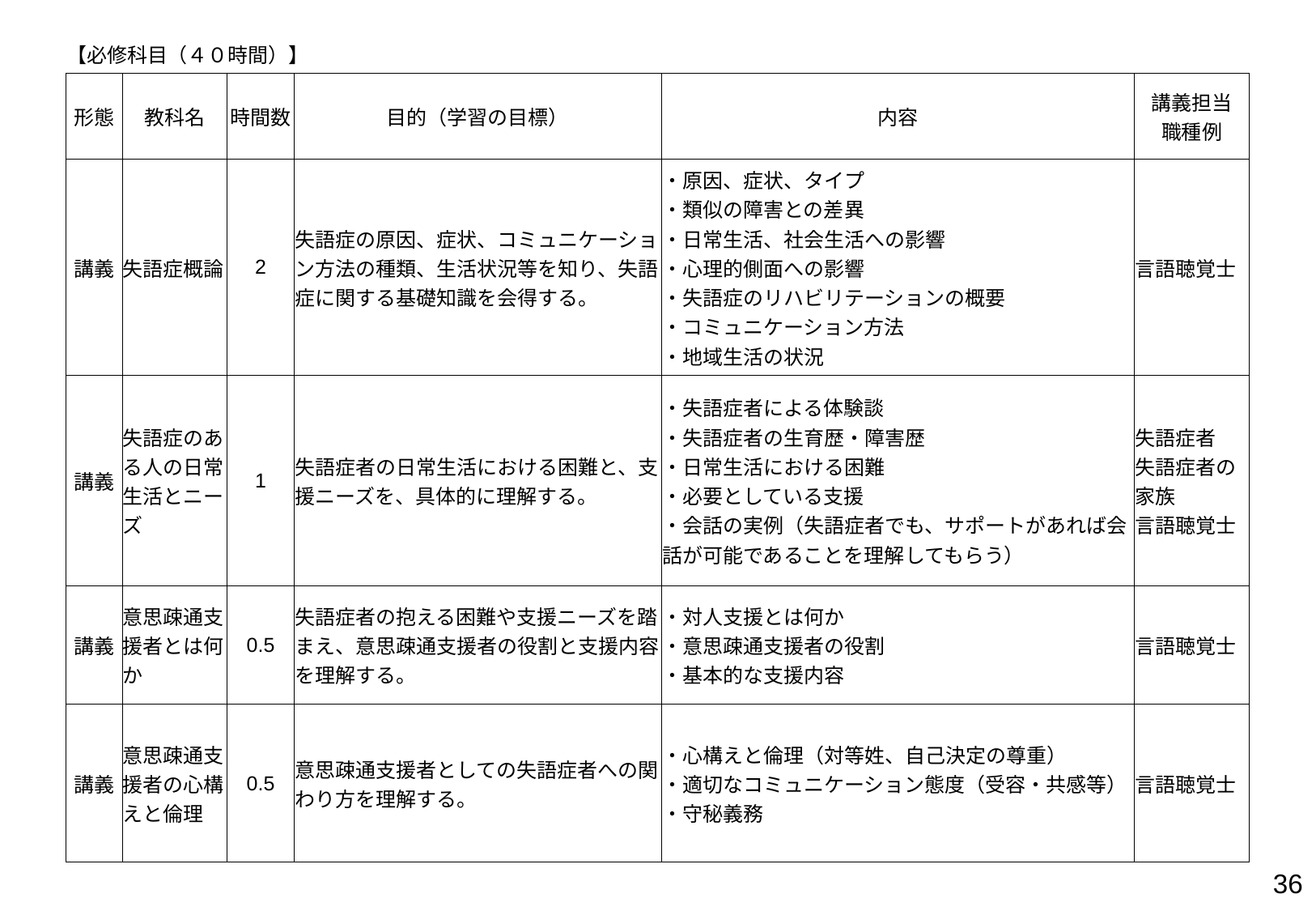

| 【必修科目（４０時間）】 |  |  |  |  |  |
| --- | --- | --- | --- | --- | --- |
| 形態 | 教科名 | 時間数 | 目的（学習の目標） | 内容 | 講義担当 職種例 |
| 講義 | 失語症概論 | 2 | 失語症の原因、症状、コミュニケーション方法の種類、生活状況等を知り、失語症に関する基礎知識を会得する。 | ・原因、症状、タイプ ・類似の障害との差異 ・日常生活、社会生活への影響 ・心理的側面への影響 ・失語症のリハビリテーションの概要 ・コミュニケーション方法 ・地域生活の状況 | 言語聴覚士 |
| 講義 | 失語症のある人の日常生活とニーズ | 1 | 失語症者の日常生活における困難と、支援ニーズを、具体的に理解する。 | ・失語症者による体験談 ・失語症者の生育歴・障害歴 ・日常生活における困難 ・必要としている支援 ・会話の実例（失語症者でも、サポートがあれば会話が可能であることを理解してもらう） | 失語症者 失語症者の家族 言語聴覚士 |
| 講義 | 意思疎通支援者とは何か | 0.5 | 失語症者の抱える困難や支援ニーズを踏まえ、意思疎通支援者の役割と支援内容を理解する。 | ・対人支援とは何か ・意思疎通支援者の役割 ・基本的な支援内容 | 言語聴覚士 |
| 講義 | 意思疎通支援者の心構えと倫理 | 0.5 | 意思疎通支援者としての失語症者への関わり方を理解する。 | ・心構えと倫理（対等姓、自己決定の尊重） ・適切なコミュニケーション態度（受容・共感等） ・守秘義務 | 言語聴覚士 |
36